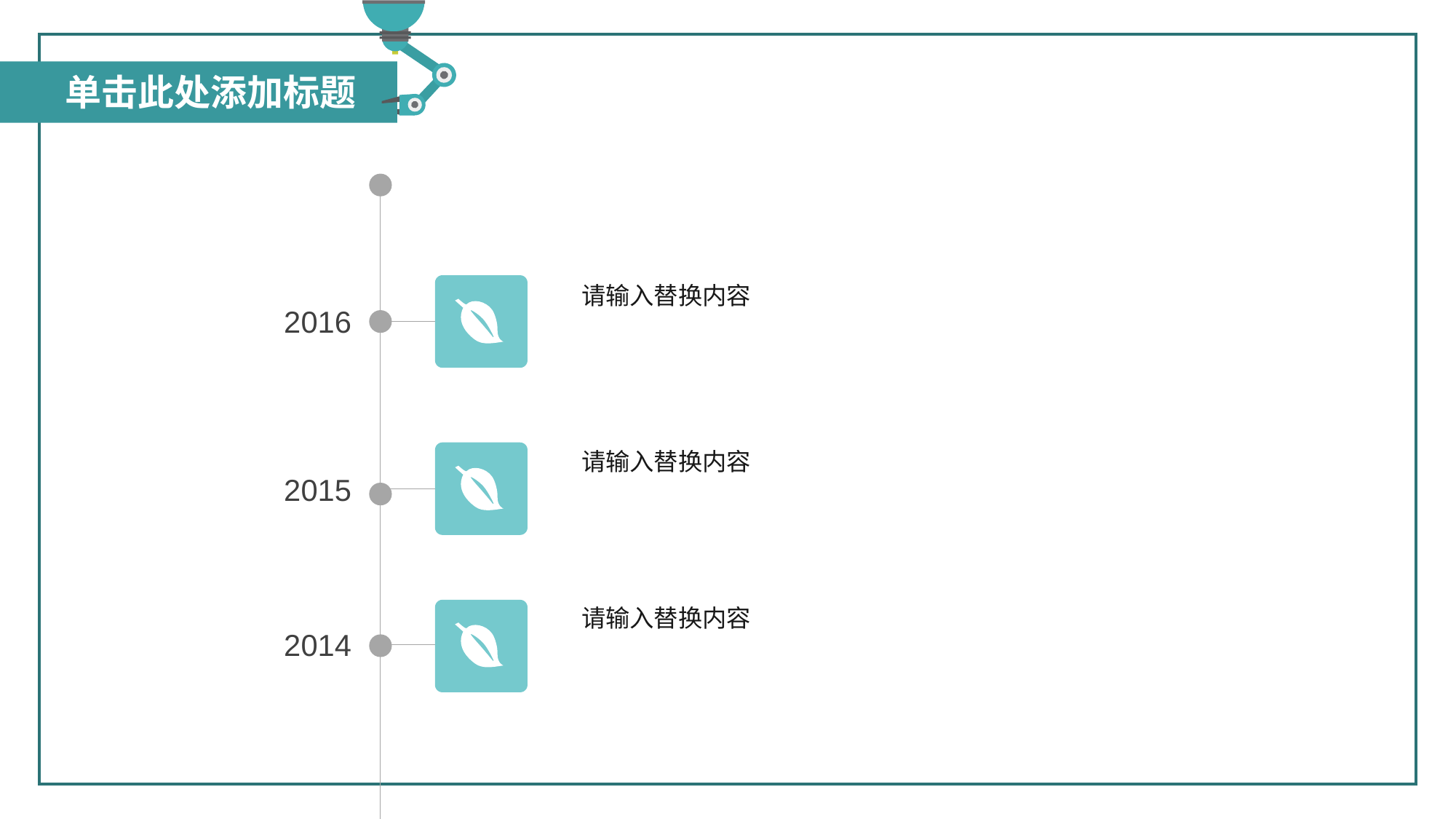

单击此处添加标题

请输入替换内容
2016

请输入替换内容

2015
请输入替换内容

2014